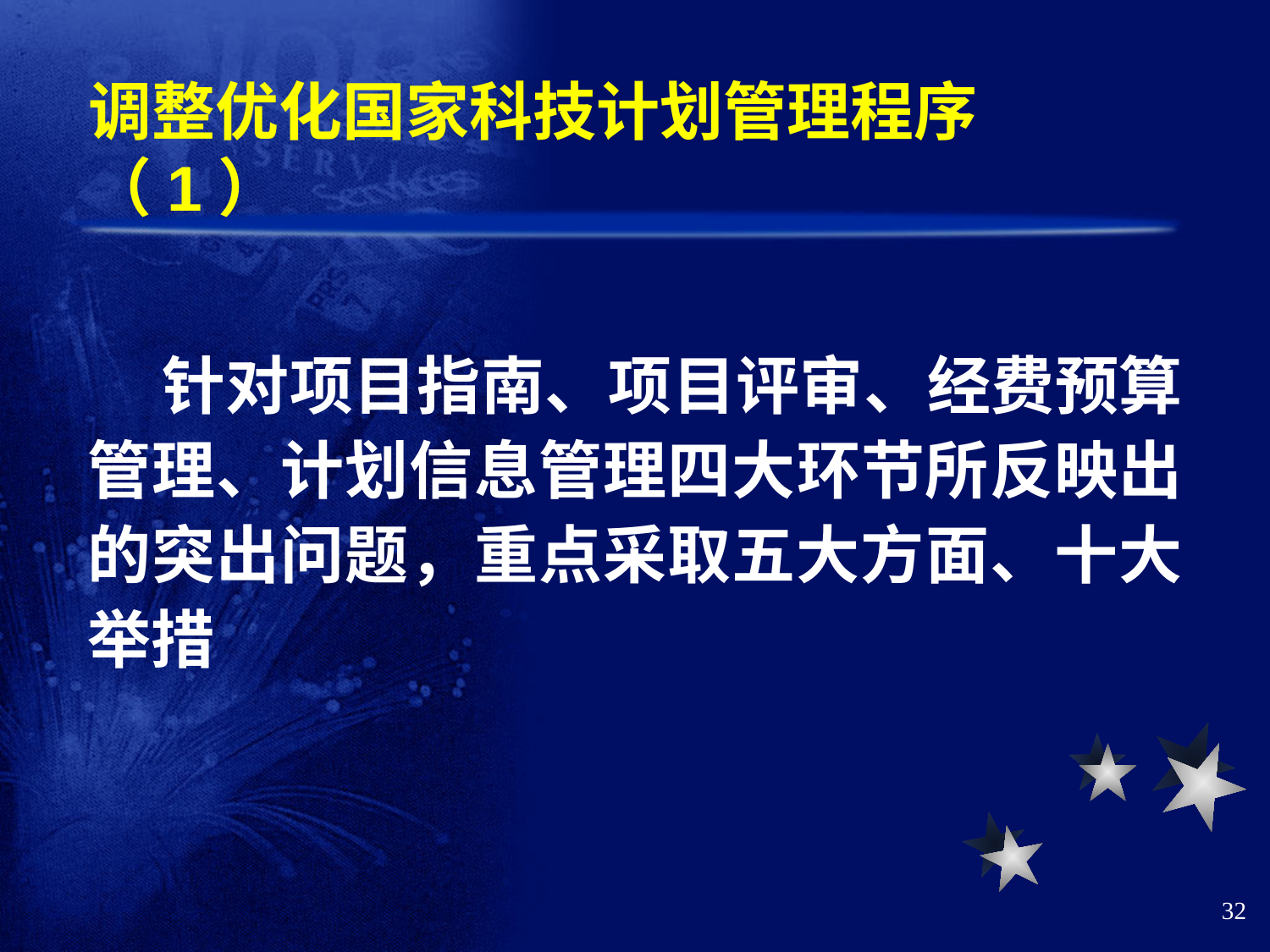

调整优化国家科技计划管理程序（1）

    针对项目指南、项目评审、经费预算管理、计划信息管理四大环节所反映出的突出问题，重点采取五大方面、十大举措
32